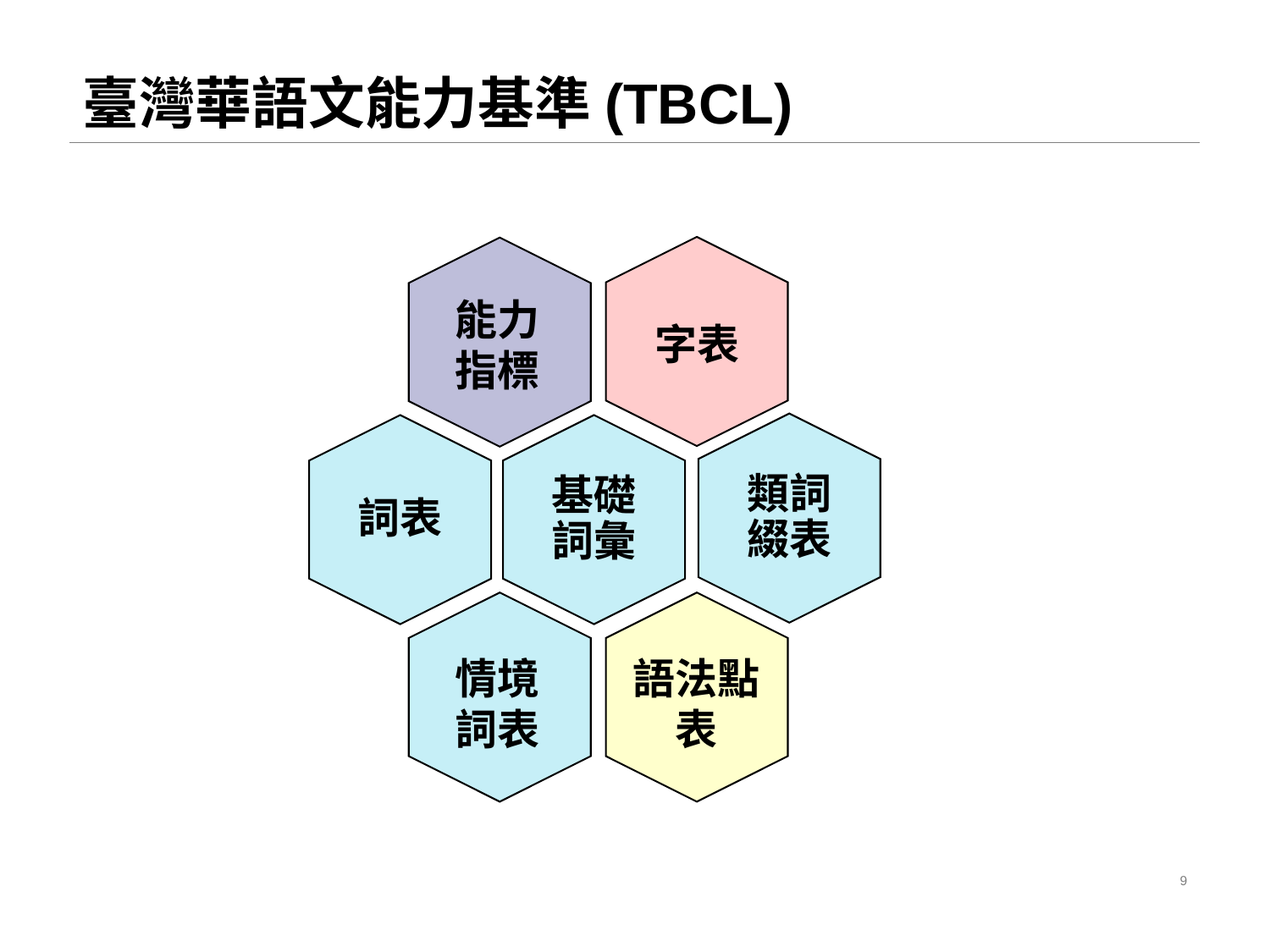

# 臺灣華語文能力基準(TBCL)

字表
基礎詞彙

詞表

類詞綴表

能力
指標
情境
詞表
語法點表
9